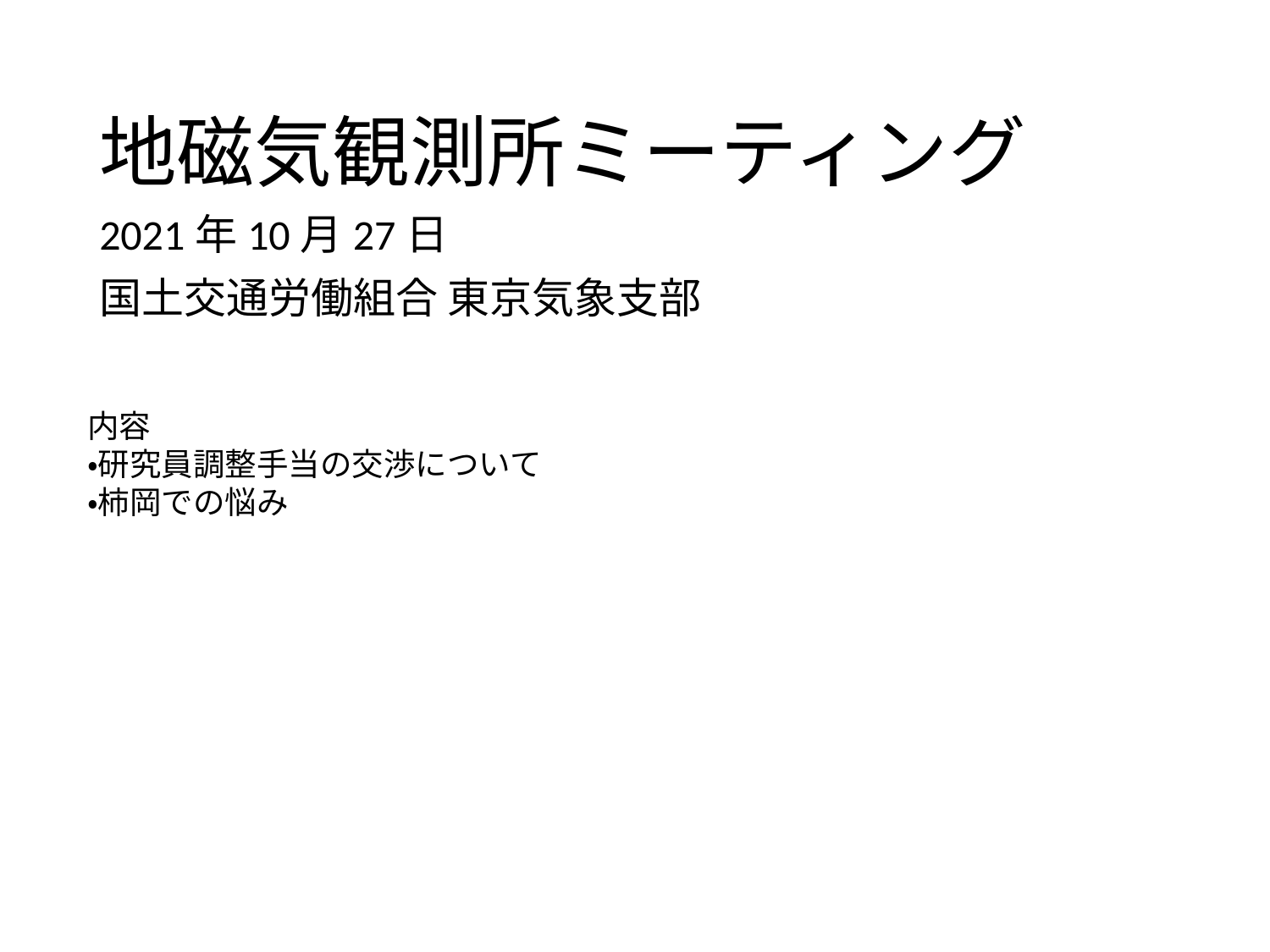

# 地磁気観測所ミーティング
2021年10月27日
国土交通労働組合 東京気象支部
内容
・研究員調整手当の交渉について
・柿岡での悩み